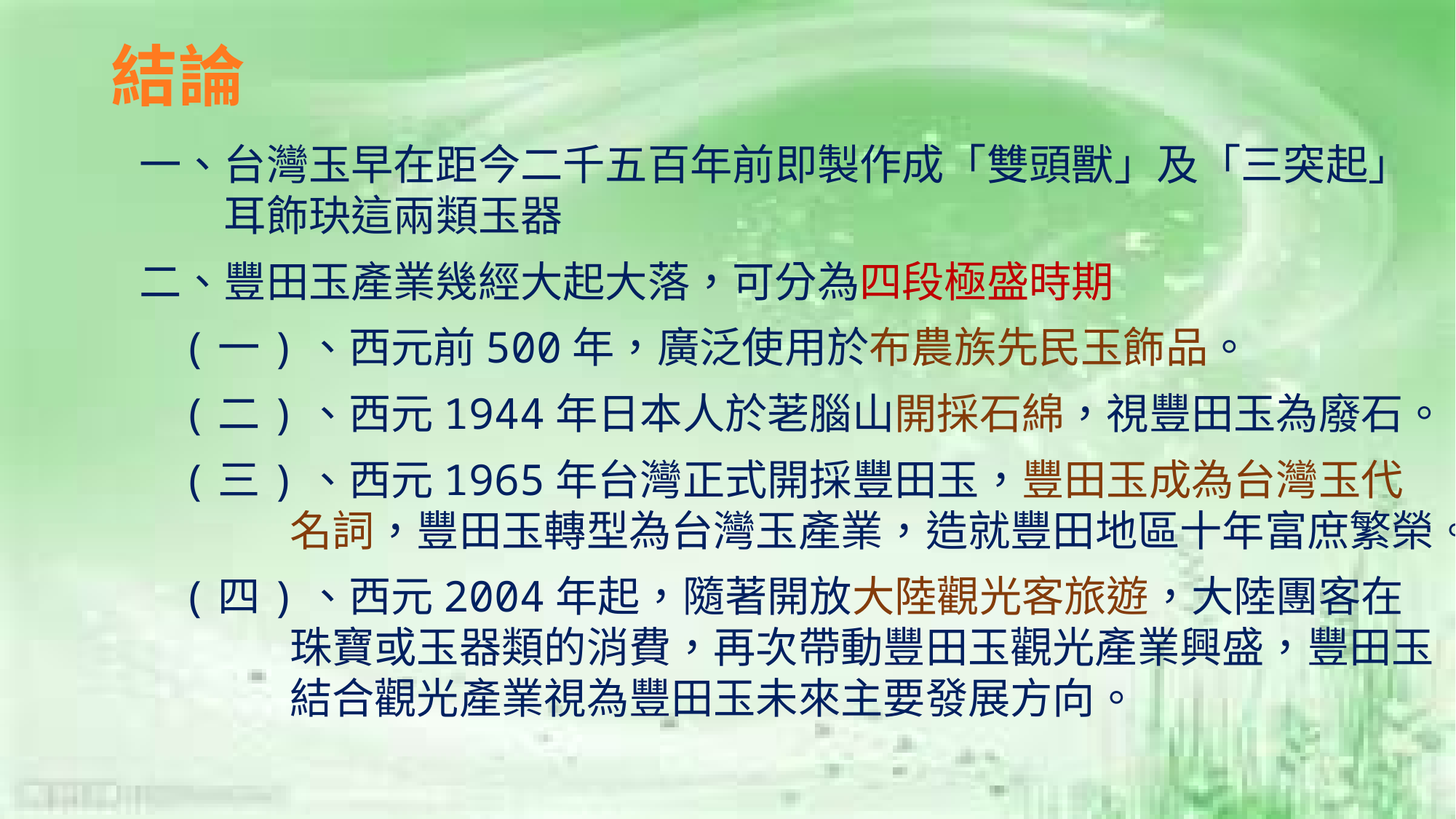

# 結論
一、台灣玉早在距今二千五百年前即製作成「雙頭獸」及「三突起」耳飾玦這兩類玉器
二、豐田玉產業幾經大起大落，可分為四段極盛時期
(一)、西元前500年，廣泛使用於布農族先民玉飾品。
(二)、西元1944年日本人於荖腦山開採石綿，視豐田玉為廢石。
(三)、西元1965年台灣正式開採豐田玉，豐田玉成為台灣玉代名詞，豐田玉轉型為台灣玉產業，造就豐田地區十年富庶繁榮。
(四)、西元2004年起，隨著開放大陸觀光客旅遊，大陸團客在珠寶或玉器類的消費，再次帶動豐田玉觀光產業興盛，豐田玉結合觀光產業視為豐田玉未來主要發展方向。